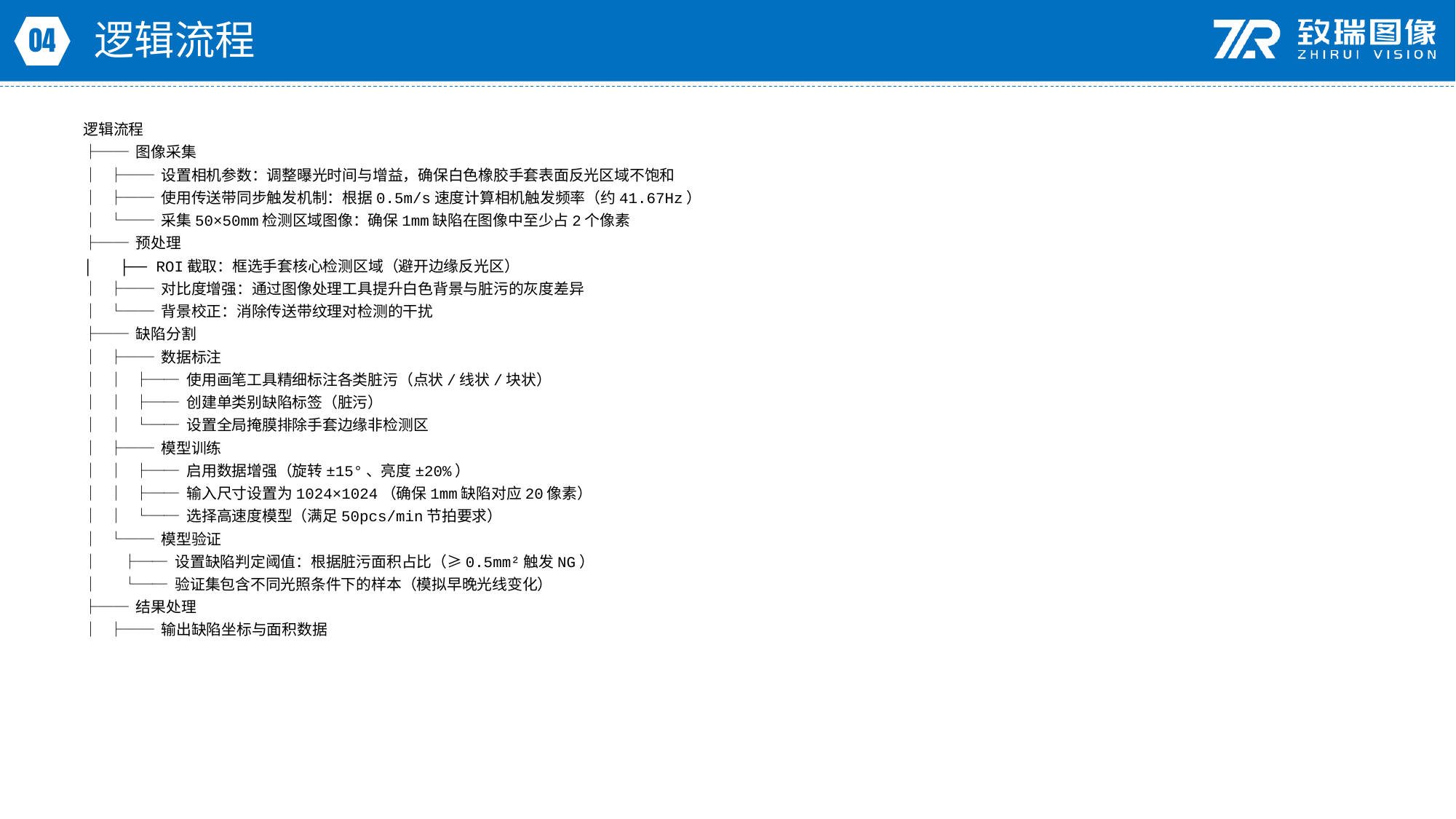

逻辑流程
04

逻辑流程
├── 图像采集
│   ├── 设置相机参数：调整曝光时间与增益，确保白色橡胶手套表面反光区域不饱和
│   ├── 使用传送带同步触发机制：根据0.5m/s速度计算相机触发频率（约41.67Hz）
│   └── 采集50×50mm检测区域图像：确保1mm缺陷在图像中至少占2个像素
├── 预处理
│   ├── ROI截取：框选手套核心检测区域（避开边缘反光区）
│   ├── 对比度增强：通过图像处理工具提升白色背景与脏污的灰度差异
│   └── 背景校正：消除传送带纹理对检测的干扰
├── 缺陷分割
│   ├── 数据标注
│   │   ├── 使用画笔工具精细标注各类脏污（点状/线状/块状）
│   │   ├── 创建单类别缺陷标签（脏污）
│   │   └── 设置全局掩膜排除手套边缘非检测区
│   ├── 模型训练
│   │   ├── 启用数据增强（旋转±15°、亮度±20%）
│   │   ├── 输入尺寸设置为1024×1024（确保1mm缺陷对应20像素）
│   │   └── 选择高速度模型（满足50pcs/min节拍要求）
│   └── 模型验证
│       ├── 设置缺陷判定阈值：根据脏污面积占比（≥0.5mm²触发NG）
│       └── 验证集包含不同光照条件下的样本（模拟早晚光线变化）
├── 结果处理
│   ├── 输出缺陷坐标与面积数据